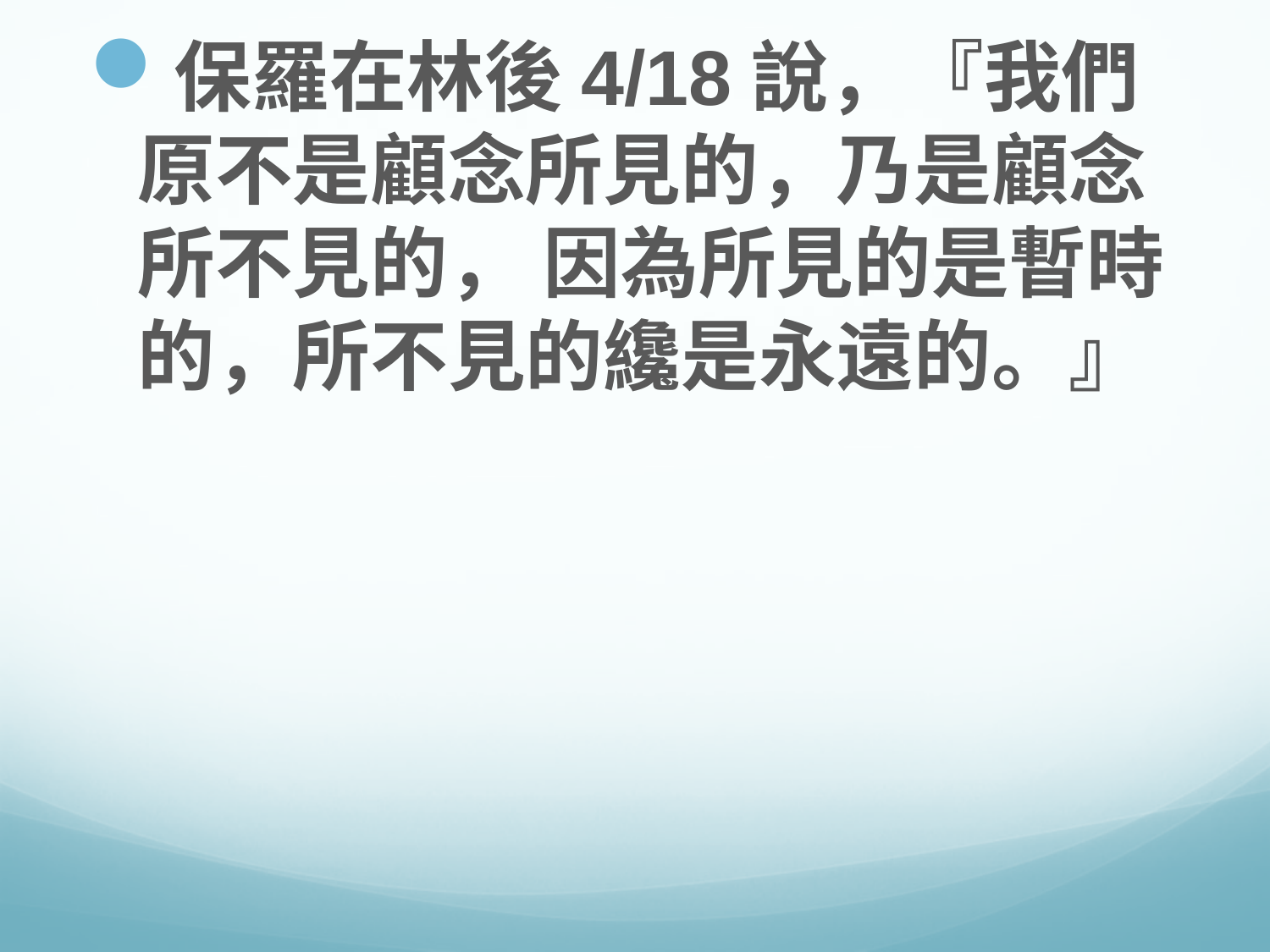

#
保羅在林後4/18說，『我們原不是顧念所見的，乃是顧念所不見的， 因為所見的是暫時的，所不見的纔是永遠的。』